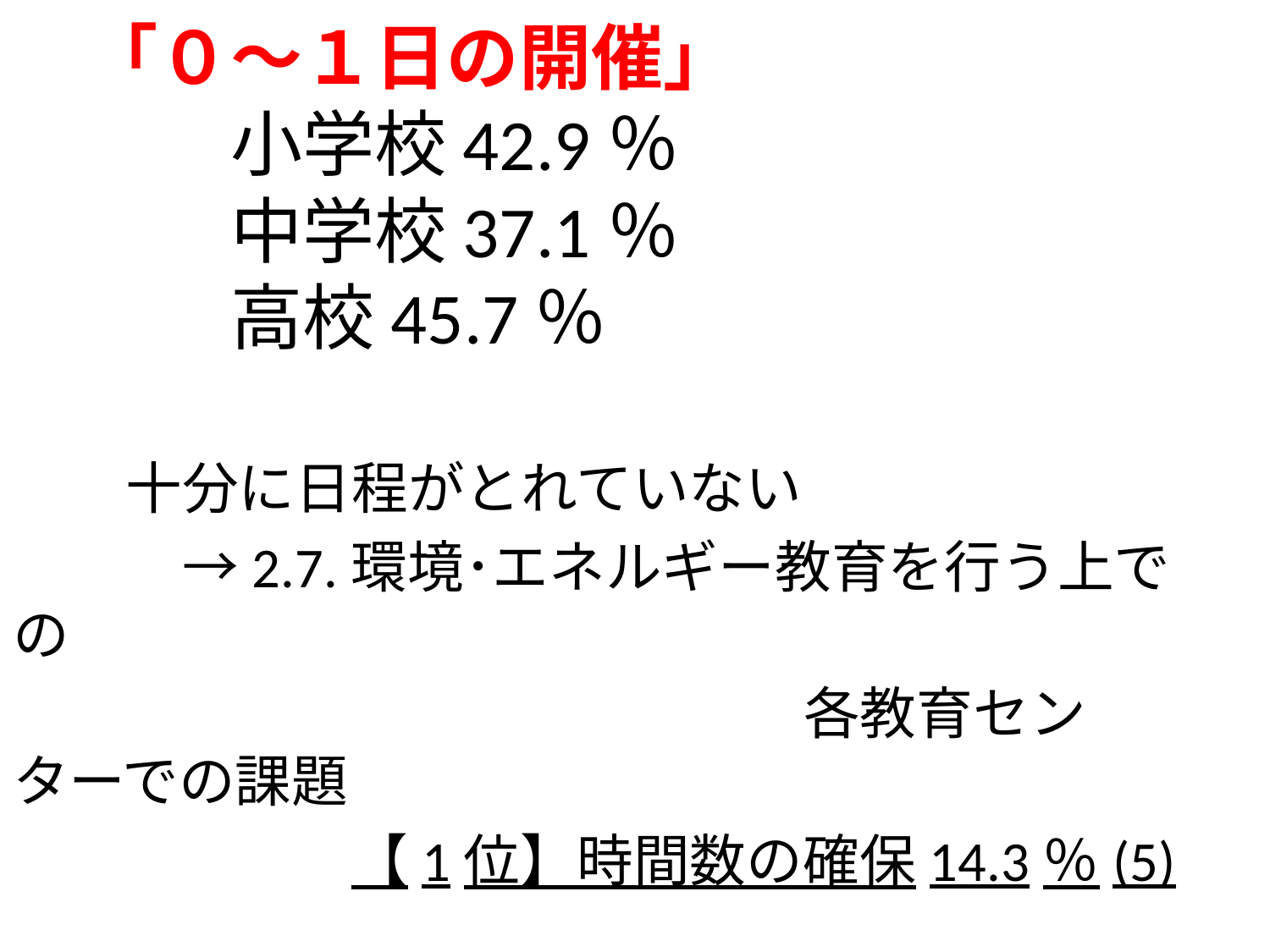

# 「０～１日の開催」 　　　小学校42.9％ 　　　中学校37.1％ 　　　高校45.7％
　　十分に日程がとれていない
　　　→2.7.環境･エネルギー教育を行う上での
　　　　　　　　　　　　　　各教育センターでの課題
　　　　　　【1位】時間数の確保14.3％(5)